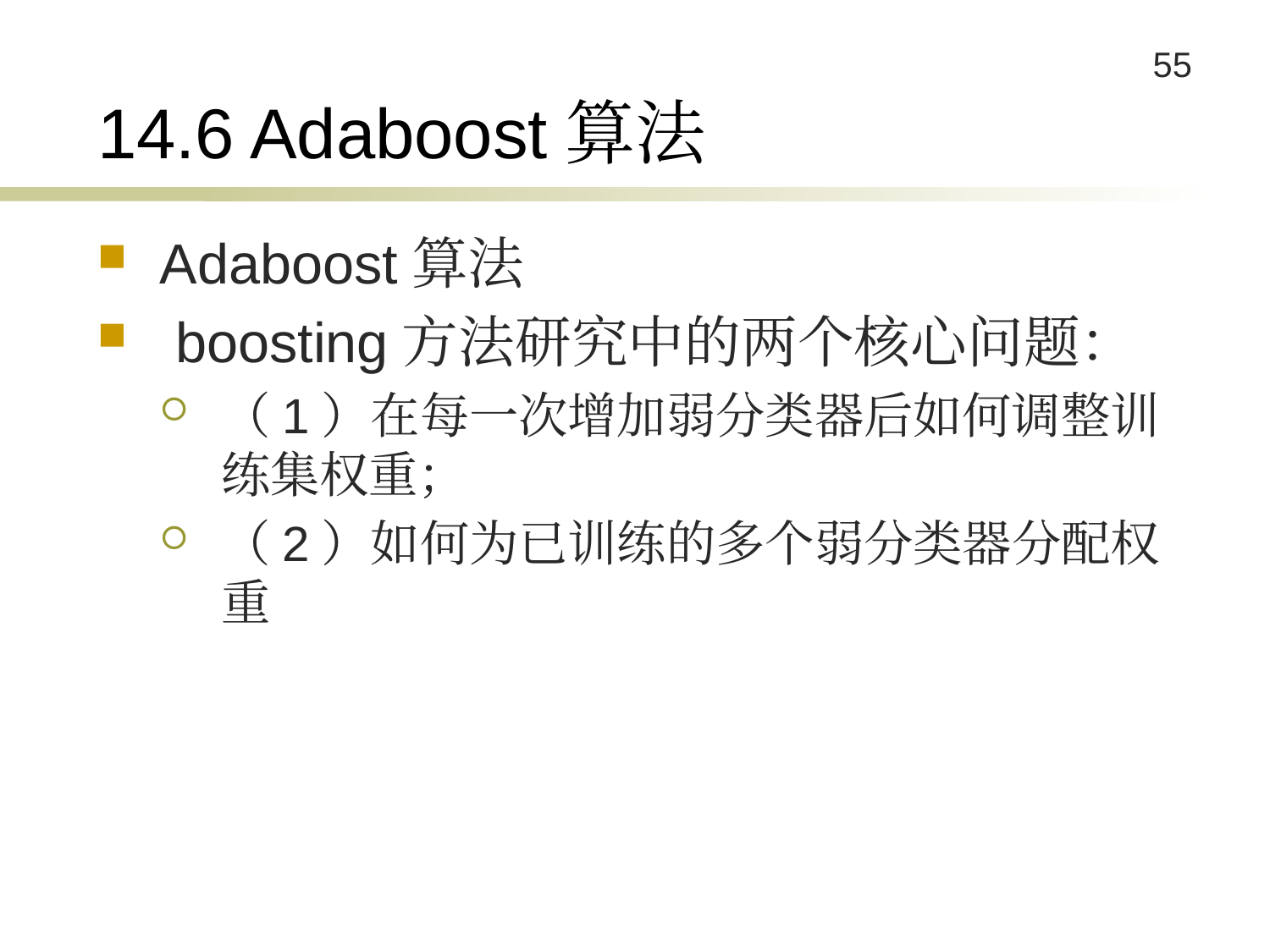

# 14.6 Adaboost算法
Adaboost算法
 boosting方法研究中的两个核心问题：
（1）在每一次增加弱分类器后如何调整训练集权重；
（2）如何为已训练的多个弱分类器分配权重